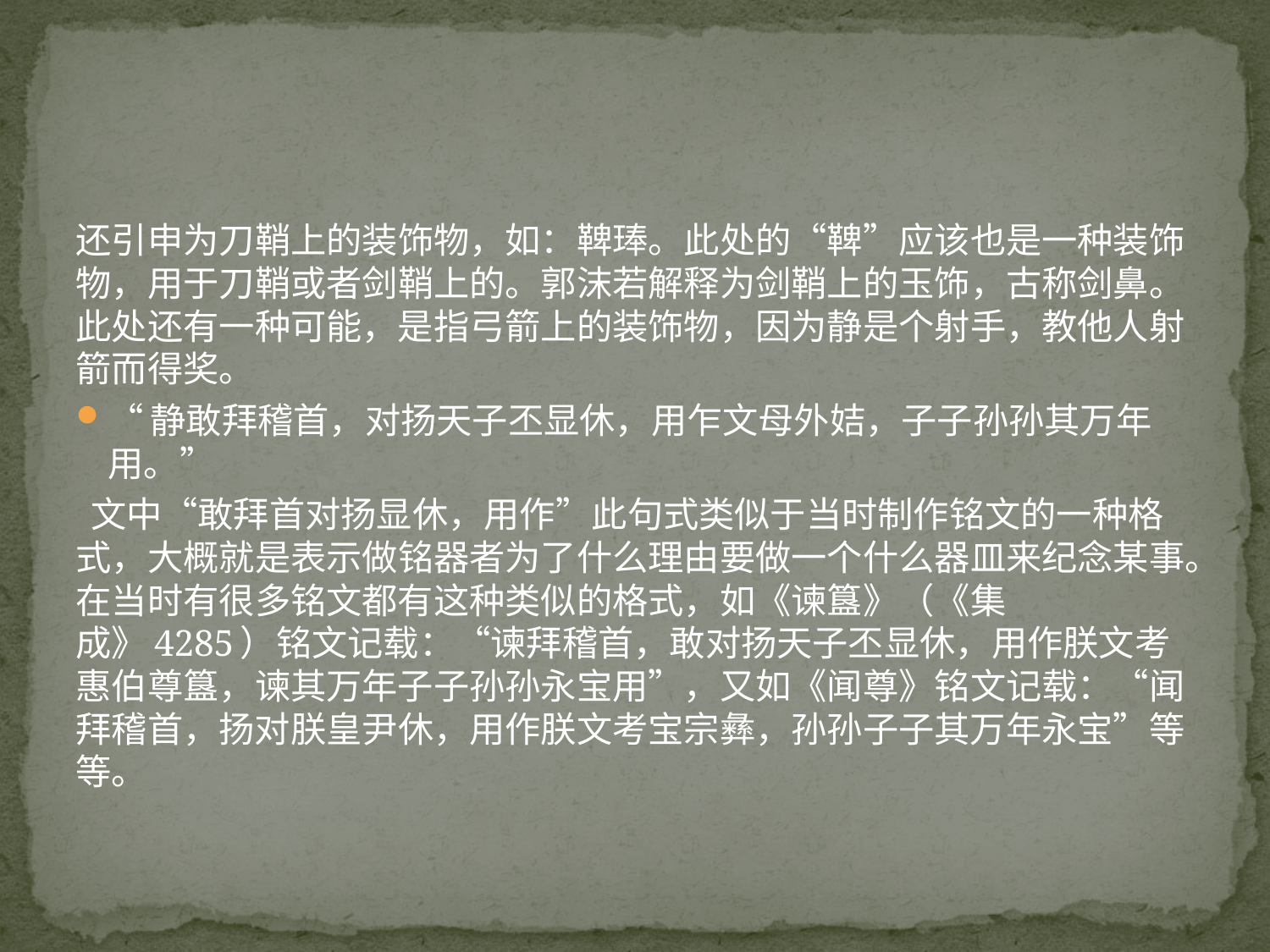

#
还引申为刀鞘上的装饰物，如：鞞琫。此处的“鞞”应该也是一种装饰物，用于刀鞘或者剑鞘上的。郭沫若解释为剑鞘上的玉饰，古称剑鼻。此处还有一种可能，是指弓箭上的装饰物，因为静是个射手，教他人射箭而得奖。
“静敢拜稽首，对扬天子丕显休，用乍文母外姞，子子孙孙其万年用。”
 文中“敢拜首对扬显休，用作”此句式类似于当时制作铭文的一种格式，大概就是表示做铭器者为了什么理由要做一个什么器皿来纪念某事。在当时有很多铭文都有这种类似的格式，如《谏簋》（《集成》4285）铭文记载：“谏拜稽首，敢对扬天子丕显休，用作朕文考惠伯尊簋，谏其万年子子孙孙永宝用”，又如《闻尊》铭文记载：“闻拜稽首，扬对朕皇尹休，用作朕文考宝宗彝，孙孙子子其万年永宝”等等。